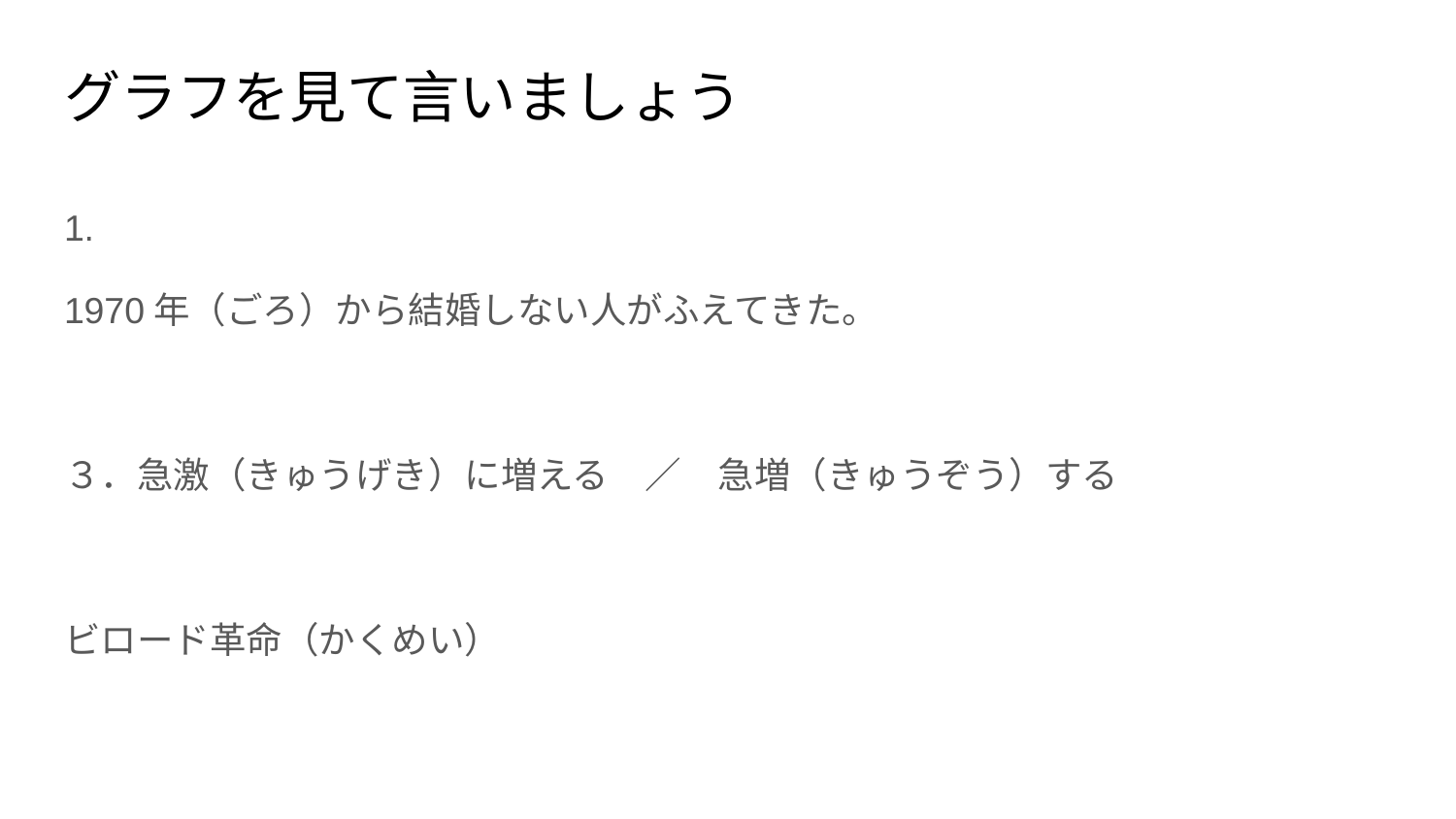

# グラフを見て言いましょう
1.
1970年（ごろ）から結婚しない人がふえてきた。

３．急激（きゅうげき）に増える　／　急増（きゅうぞう）する

ビロード革命（かくめい）